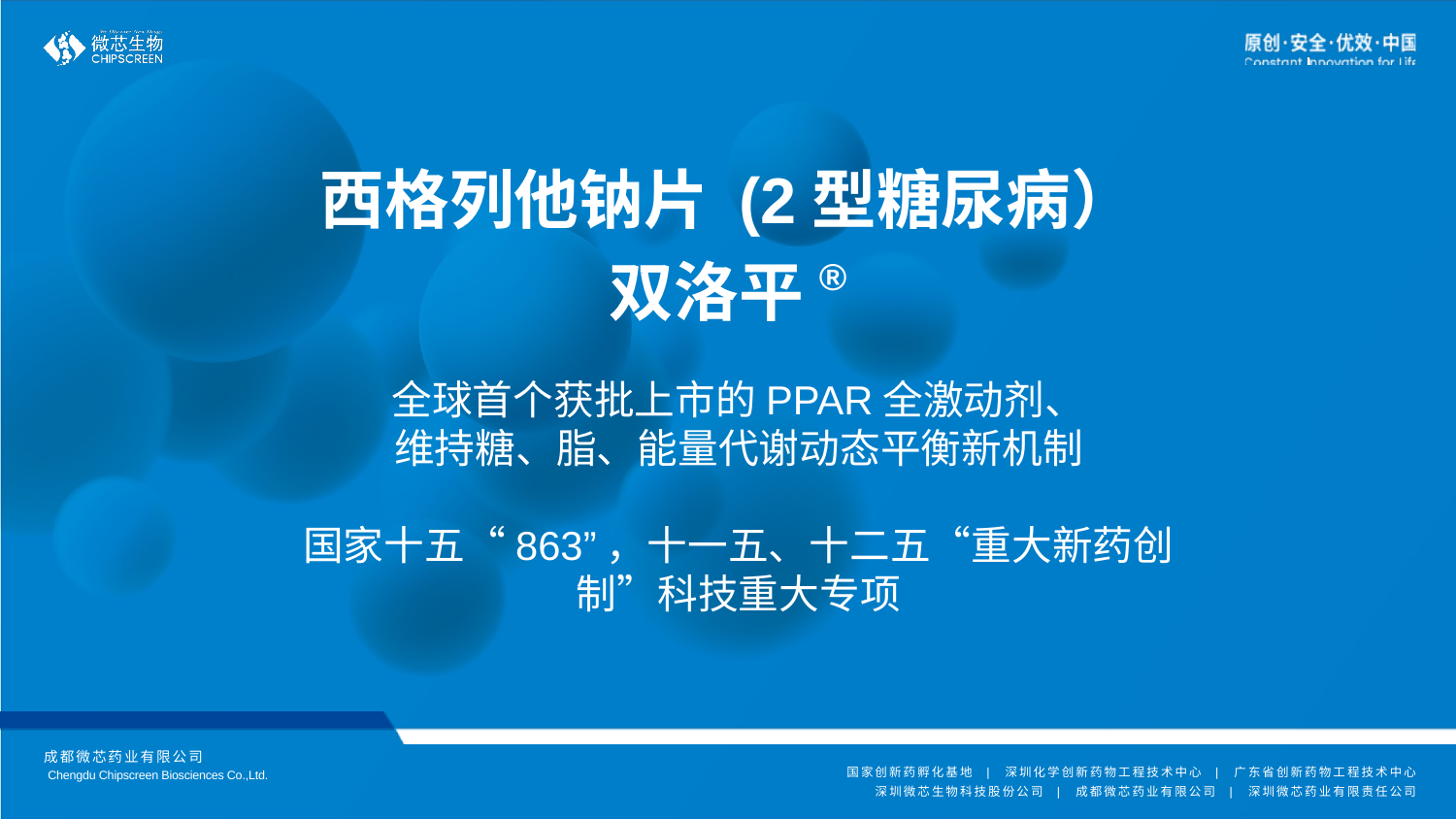

# 西格列他钠片 (2型糖尿病） 双洛平®
全球首个获批上市的PPAR全激动剂、
维持糖、脂、能量代谢动态平衡新机制
国家十五“863”，十一五、十二五“重大新药创制”科技重大专项